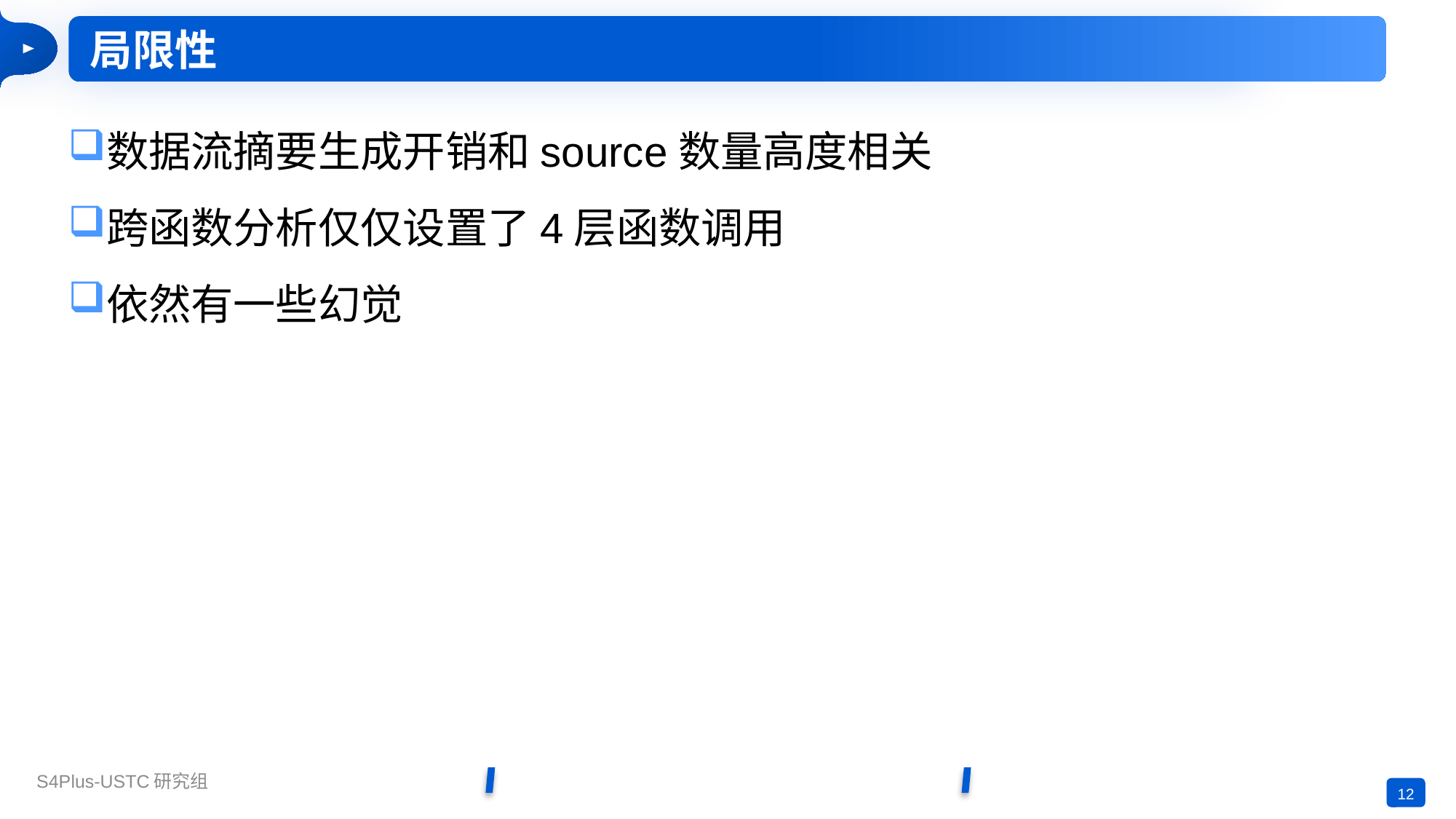

局限性
数据流摘要生成开销和source数量高度相关
跨函数分析仅仅设置了4层函数调用
依然有一些幻觉

12